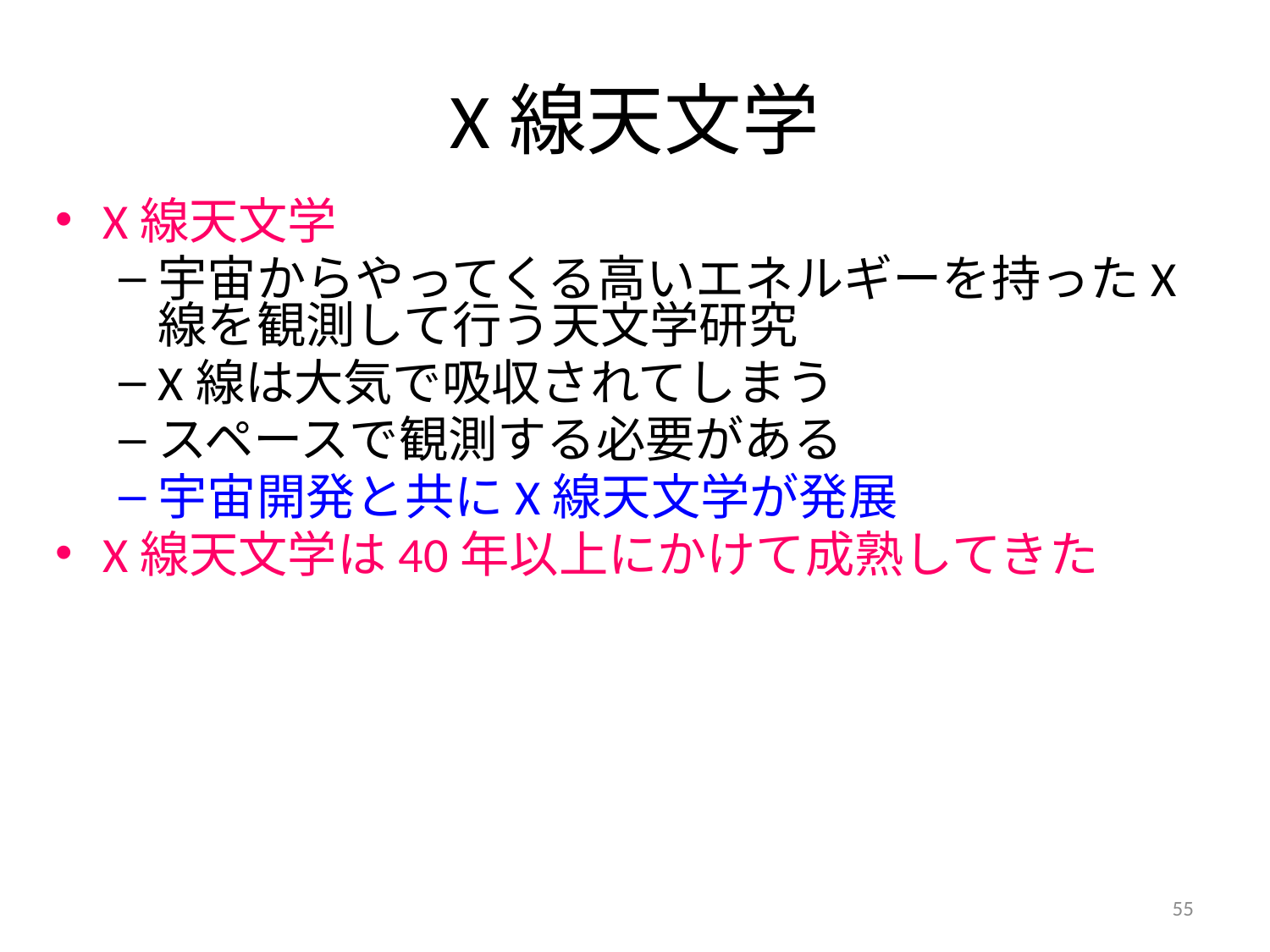

# X線天文学
X線天文学
宇宙からやってくる高いエネルギーを持ったX線を観測して行う天文学研究
X線は大気で吸収されてしまう
スペースで観測する必要がある
宇宙開発と共にX線天文学が発展
X線天文学は40年以上にかけて成熟してきた
55